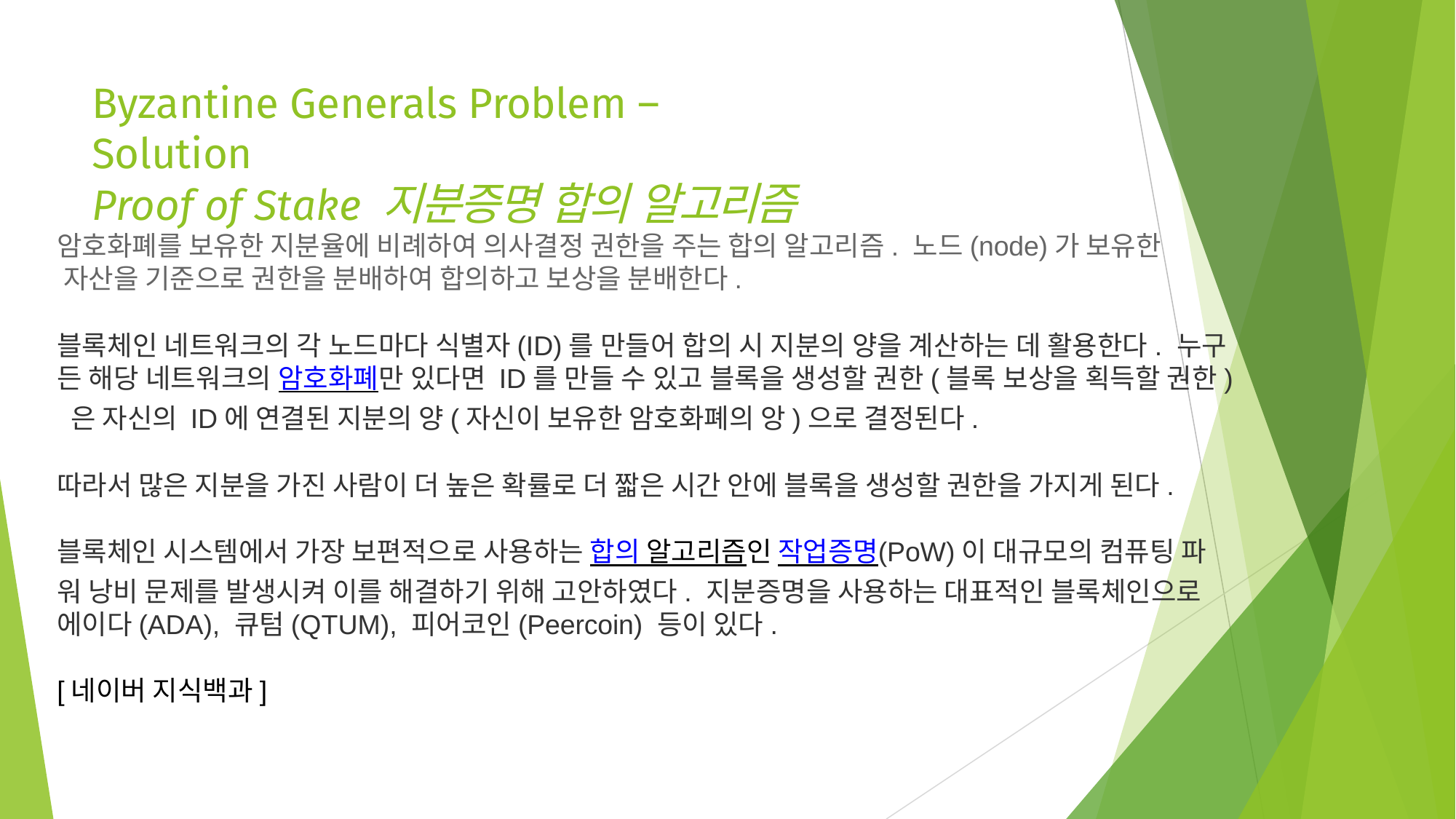

# Byzantine Generals Problem – Solution
Proof of Stake 지분증명 합의 알고리즘
암호화폐를 보유한 지분율에 비례하여 의사결정 권한을 주는 합의 알고리즘. 노드(node)가 보유한  자산을 기준으로 권한을 분배하여 합의하고 보상을 분배한다.

블록체인 네트워크의 각 노드마다 식별자(ID)를 만들어 합의 시 지분의 양을 계산하는 데 활용한다. 누구  든 해당 네트워크의 암호화폐만 있다면 ID를 만들 수 있고 블록을 생성할 권한(블록 보상을 획득할 권한)  은 자신의 ID에 연결된 지분의 양(자신이 보유한 암호화폐의 앙)으로 결정된다.

따라서 많은 지분을 가진 사람이 더 높은 확률로 더 짧은 시간 안에 블록을 생성할 권한을 가지게 된다.

블록체인 시스템에서 가장 보편적으로 사용하는 합의 알고리즘인 작업증명(PoW)이 대규모의 컴퓨팅 파  워 낭비 문제를 발생시켜 이를 해결하기 위해 고안하였다. 지분증명을 사용하는 대표적인 블록체인으로  에이다(ADA), 큐텀(QTUM), 피어코인(Peercoin) 등이 있다.

[네이버 지식백과]